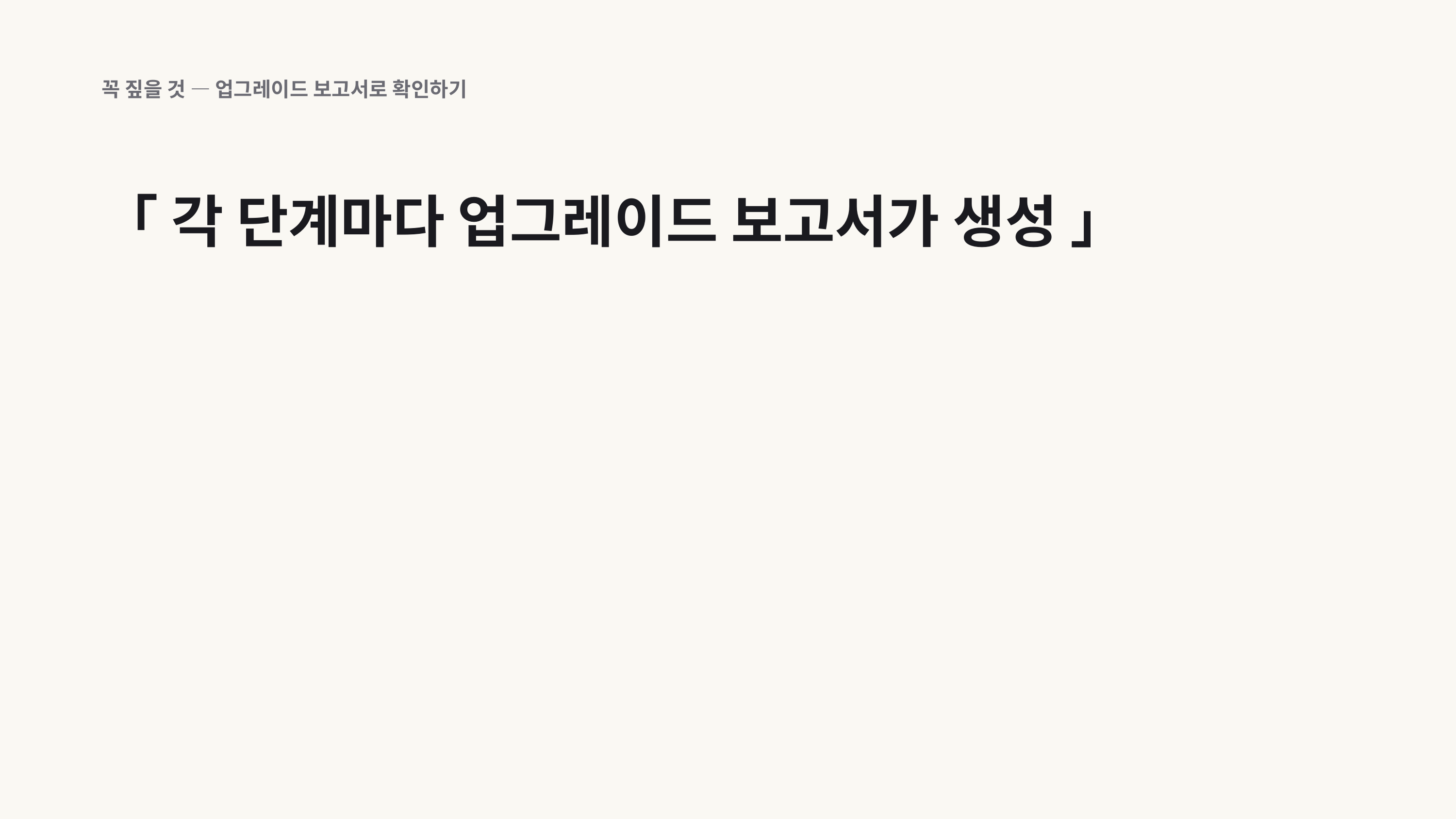

꼭 짚을 것 — 업그레이드 보고서로 확인하기
「 각 단계마다 업그레이드 보고서가 생성 」